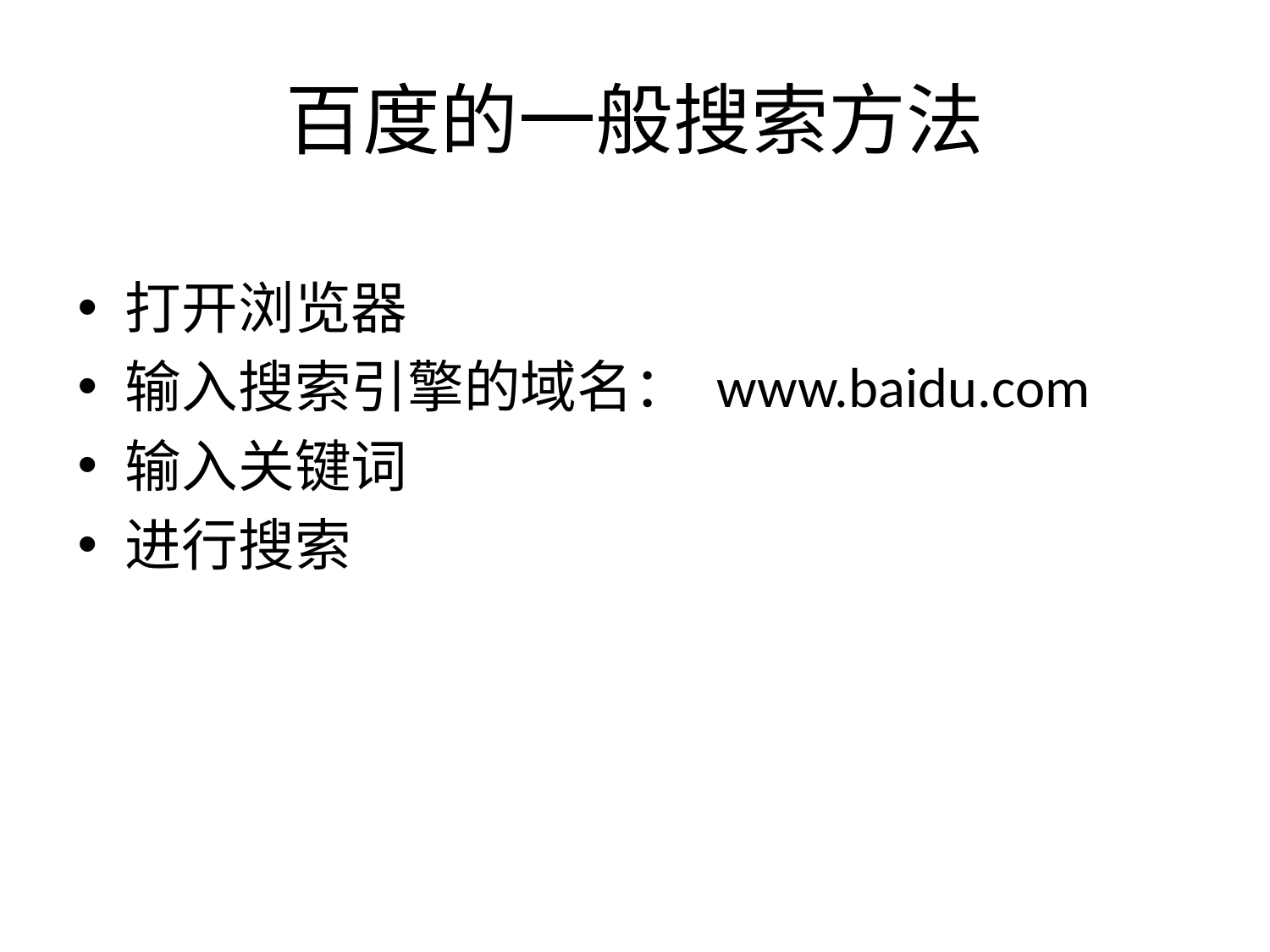

# 百度的一般搜索方法
打开浏览器
输入搜索引擎的域名： www.baidu.com
输入关键词
进行搜索